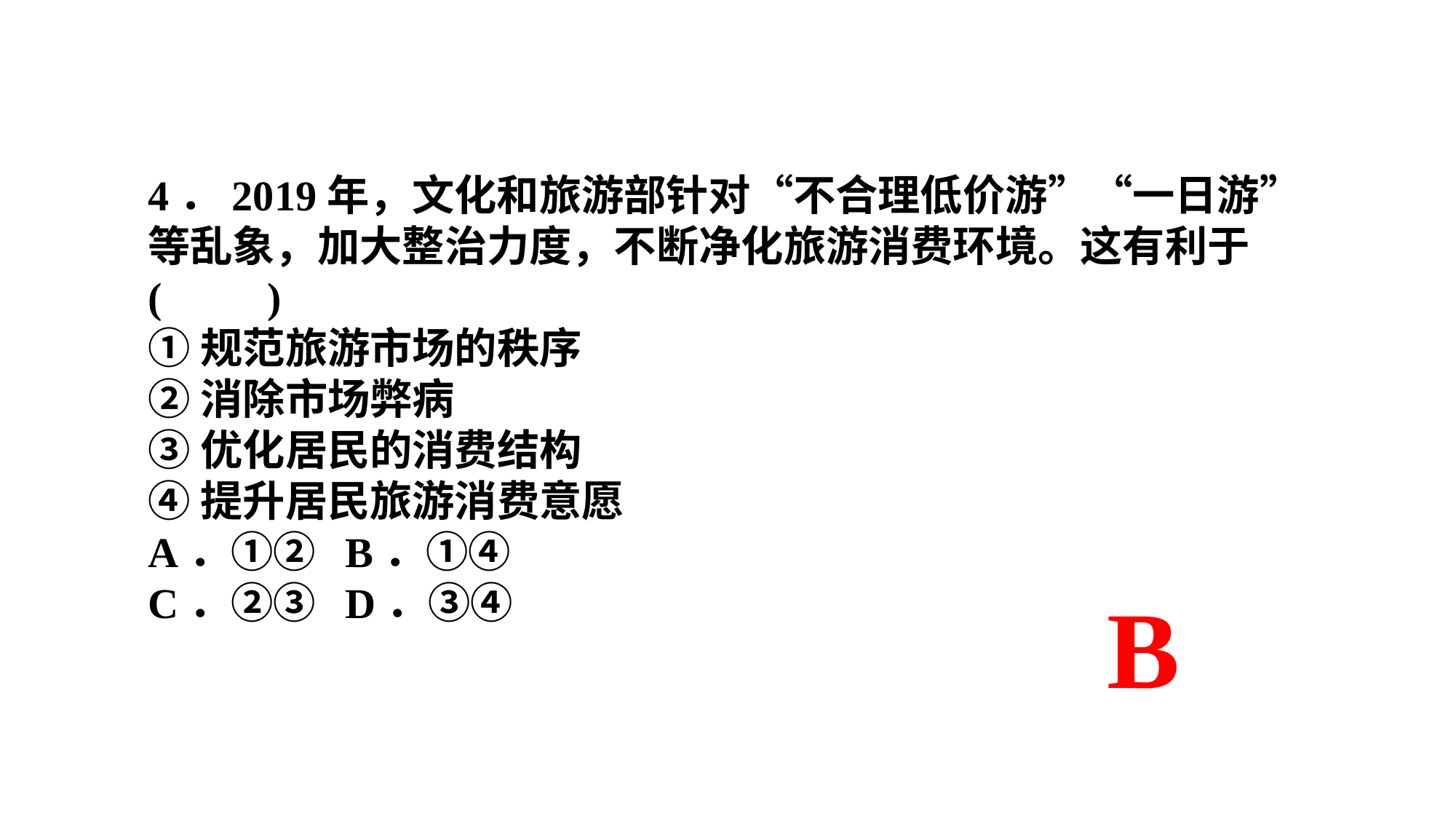

4．2019年，文化和旅游部针对“不合理低价游”“一日游”等乱象，加大整治力度，不断净化旅游消费环境。这有利于(　　)
①规范旅游市场的秩序
②消除市场弊病
③优化居民的消费结构
④提升居民旅游消费意愿
A．①②  B．①④
C．②③  D．③④

B